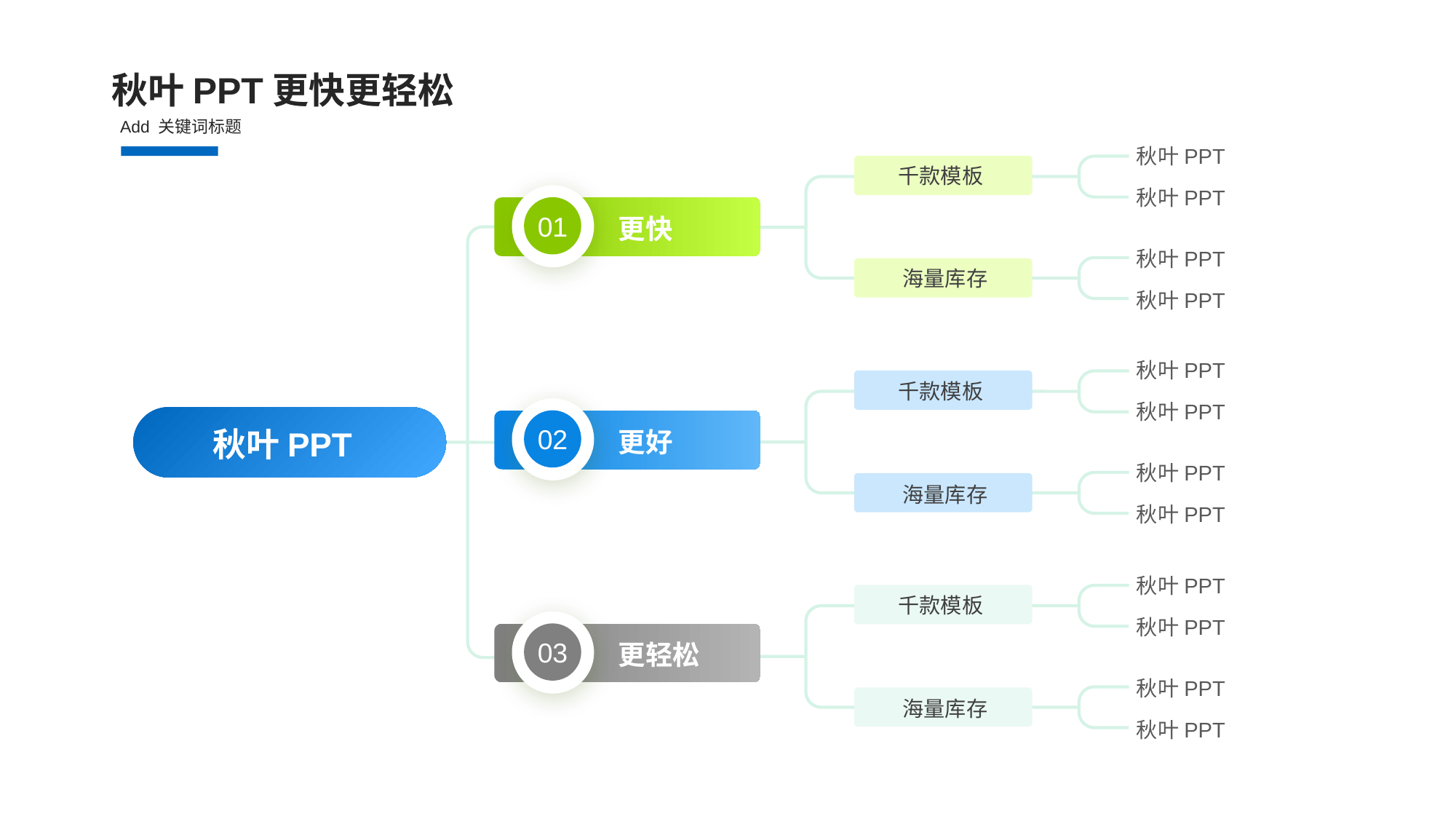

秋叶PPT更快更轻松
Add 关键词标题

秋叶PPT

千款模板

秋叶PPT

01

更快

秋叶PPT

海量库存

秋叶PPT
秋叶PPT

千款模板

秋叶PPT

02

秋叶PPT
更好

秋叶PPT

海量库存

秋叶PPT
秋叶PPT

千款模板

秋叶PPT
03

更轻松

秋叶PPT

海量库存

秋叶PPT